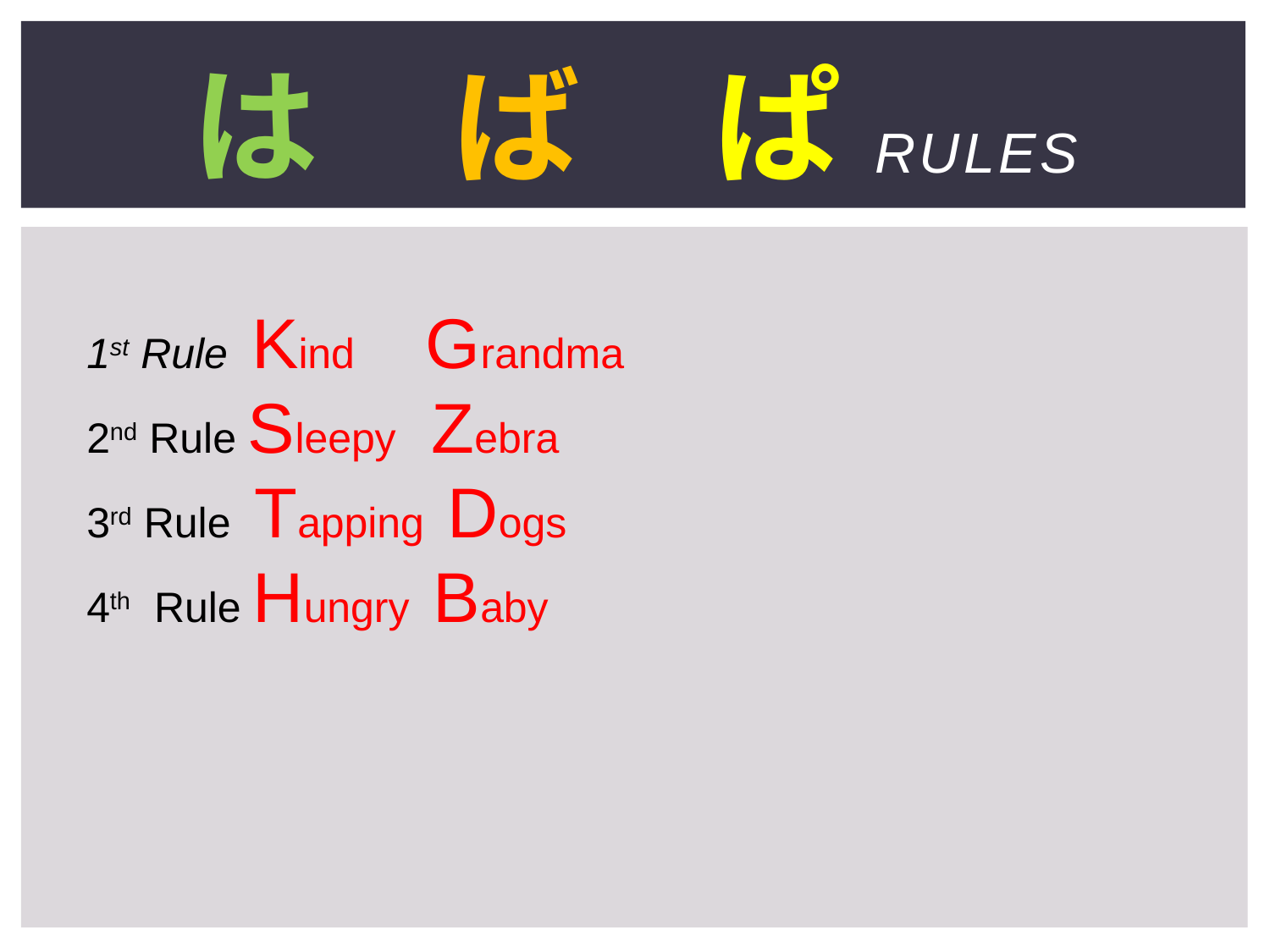

# は　ば　ぱRules

1st Rule  Kind      Grandma
2nd Rule Sleepy   Zebra
3rd Rule  Tapping  Dogs
4th  Rule Hungry  Baby